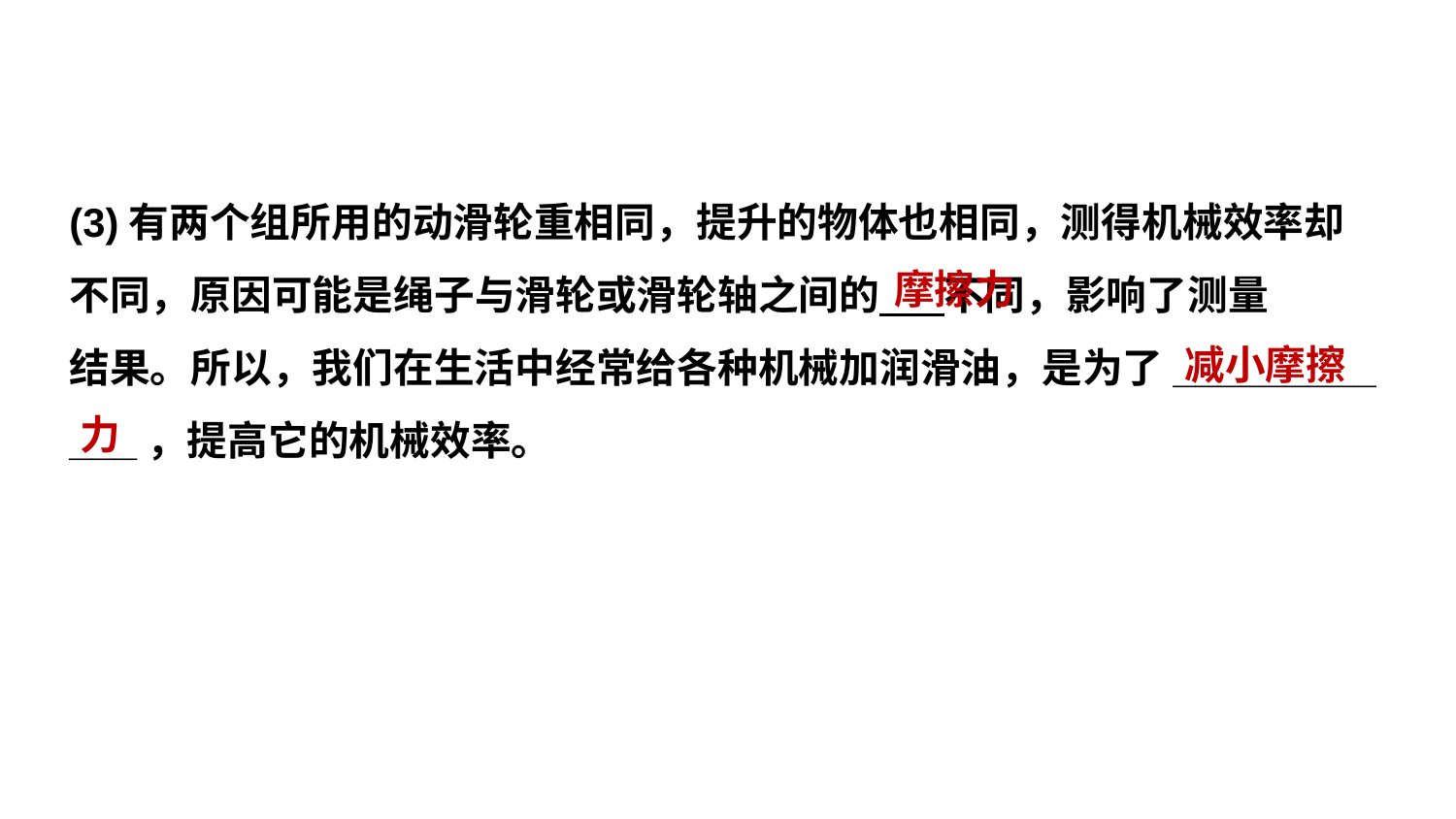

(3)有两个组所用的动滑轮重相同，提升的物体也相同，测得机械效率却
不同，原因可能是绳子与滑轮或滑轮轴之间的       不同，影响了测量
结果。所以，我们在生活中经常给各种机械加润滑油，是为了_________
___，提高它的机械效率。
摩擦力
减小摩擦
力